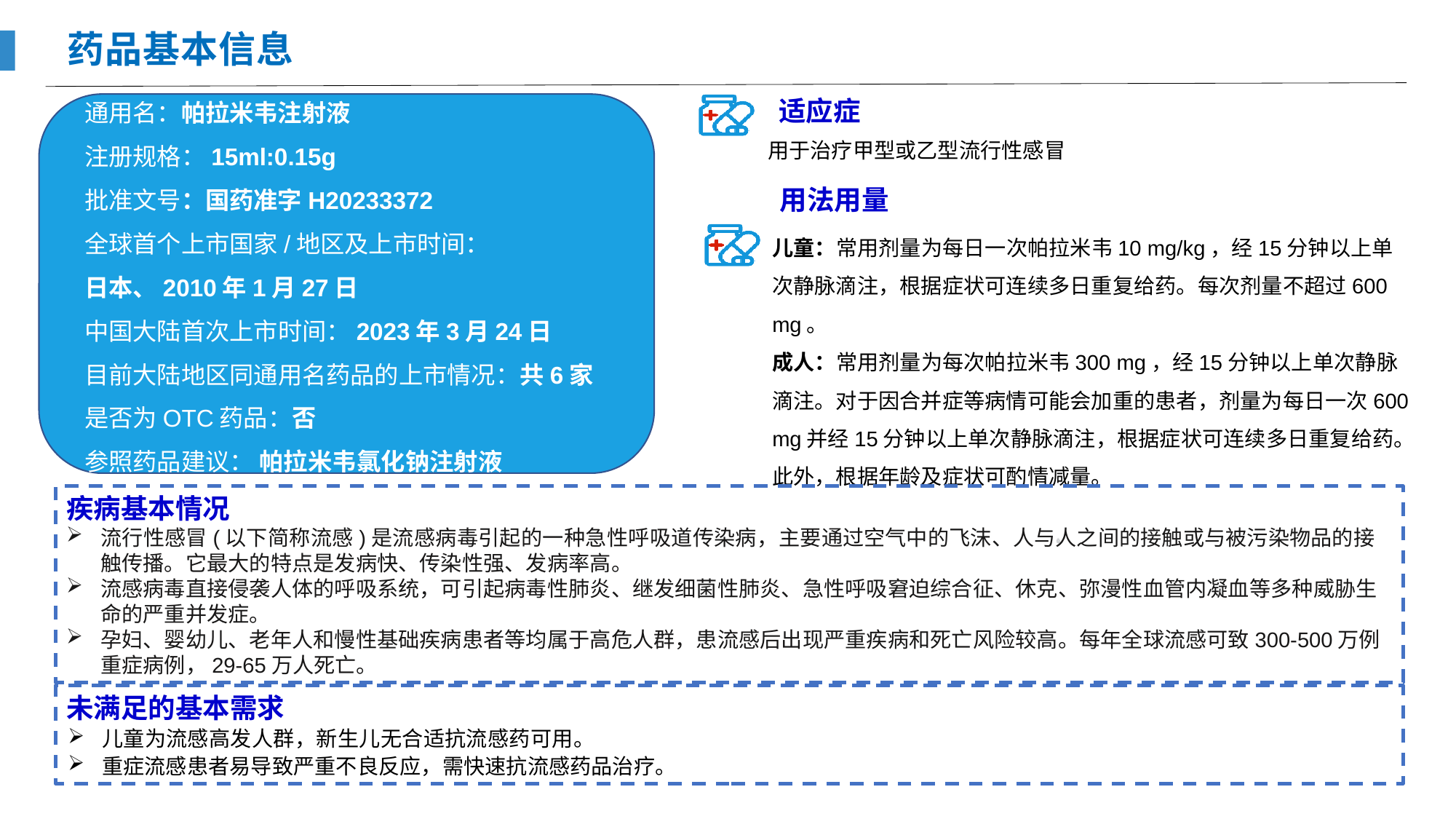

药品基本信息
通用名：帕拉米韦注射液
注册规格：15ml:0.15g
批准文号：国药准字H20233372
全球首个上市国家/地区及上市时间：
日本、2010年1月27日
中国大陆首次上市时间：2023年3月24日
目前大陆地区同通用名药品的上市情况：共6家
是否为OTC药品：否
参照药品建议： 帕拉米韦氯化钠注射液

适应症

用于治疗甲型或乙型流行性感冒
儿童：常用剂量为每日一次帕拉米韦10 mg/kg，经15分钟以上单次静脉滴注，根据症状可连续多日重复给药。每次剂量不超过600 mg。
成人：常用剂量为每次帕拉米韦300 mg，经15分钟以上单次静脉滴注。对于因合并症等病情可能会加重的患者，剂量为每日一次600 mg并经15分钟以上单次静脉滴注，根据症状可连续多日重复给药。此外，根据年龄及症状可酌情减量。

用法用量

疾病基本情况
流行性感冒(以下简称流感)是流感病毒引起的一种急性呼吸道传染病，主要通过空气中的飞沫、人与人之间的接触或与被污染物品的接触传播。它最大的特点是发病快、传染性强、发病率高。
流感病毒直接侵袭人体的呼吸系统，可引起病毒性肺炎、继发细菌性肺炎、急性呼吸窘迫综合征、休克、弥漫性血管内凝血等多种威胁生命的严重并发症。
孕妇、婴幼儿、老年人和慢性基础疾病患者等均属于高危人群，患流感后出现严重疾病和死亡风险较高。每年全球流感可致300-500万例重症病例，29-65万人死亡。
未满足的基本需求
儿童为流感高发人群，新生儿无合适抗流感药可用。
重症流感患者易导致严重不良反应，需快速抗流感药品治疗。